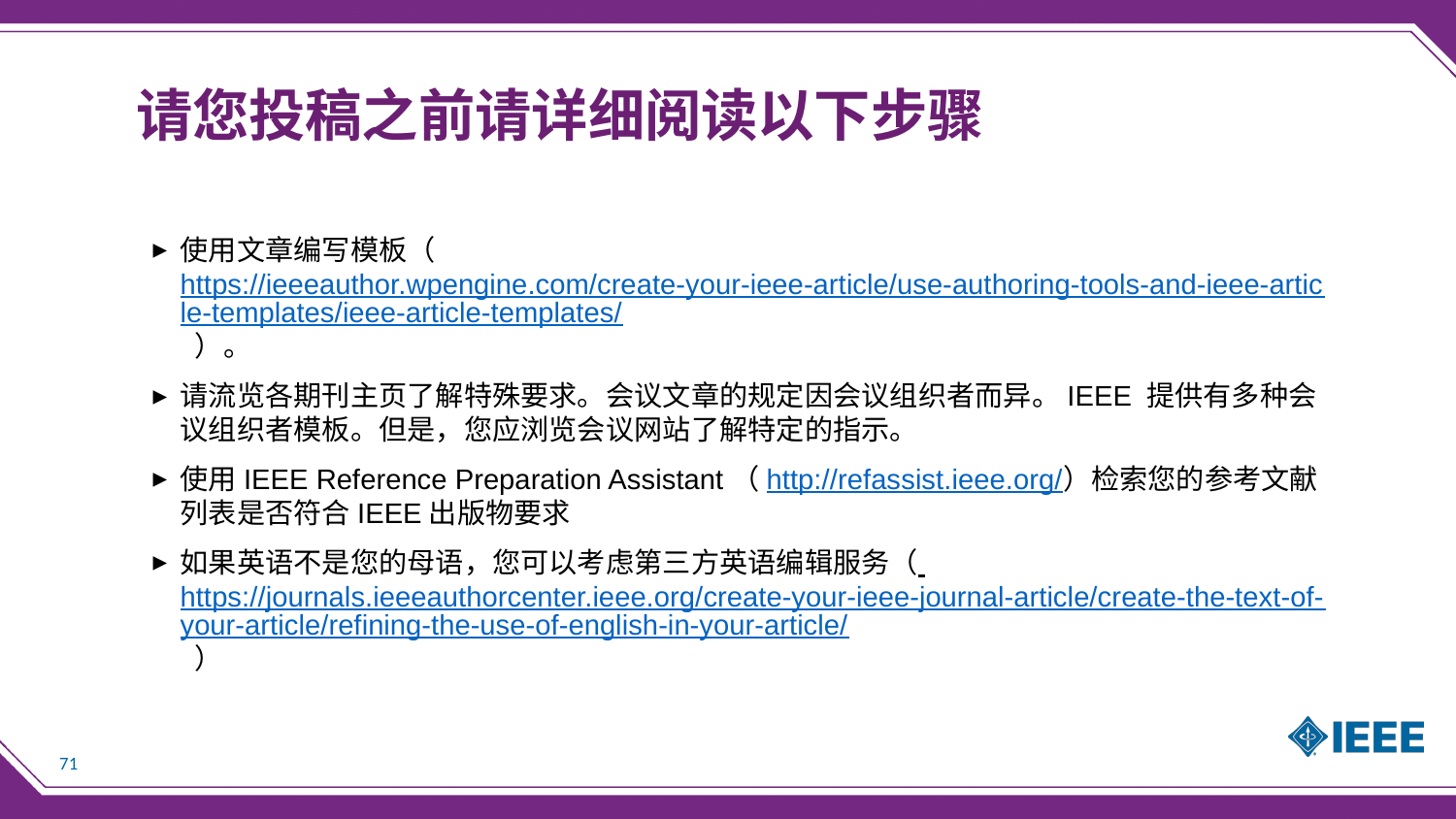

# 请您投稿之前请详细阅读以下步骤
使用文章编写模板（https://ieeeauthor.wpengine.com/create-your-ieee-article/use-authoring-tools-and-ieee-article-templates/ieee-article-templates/ ）。
请流览各期刊主页了解特殊要求。会议文章的规定因会议组织者而异。IEEE 提供有多种会议组织者模板。但是，您应浏览会议网站了解特定的指示。
使用IEEE Reference Preparation Assistant（http://refassist.ieee.org/）检索您的参考文献列表是否符合IEEE出版物要求
如果英语不是您的母语，您可以考虑第三方英语编辑服务（ https://journals.ieeeauthorcenter.ieee.org/create-your-ieee-journal-article/create-the-text-of-your-article/refining-the-use-of-english-in-your-article/ ）
71